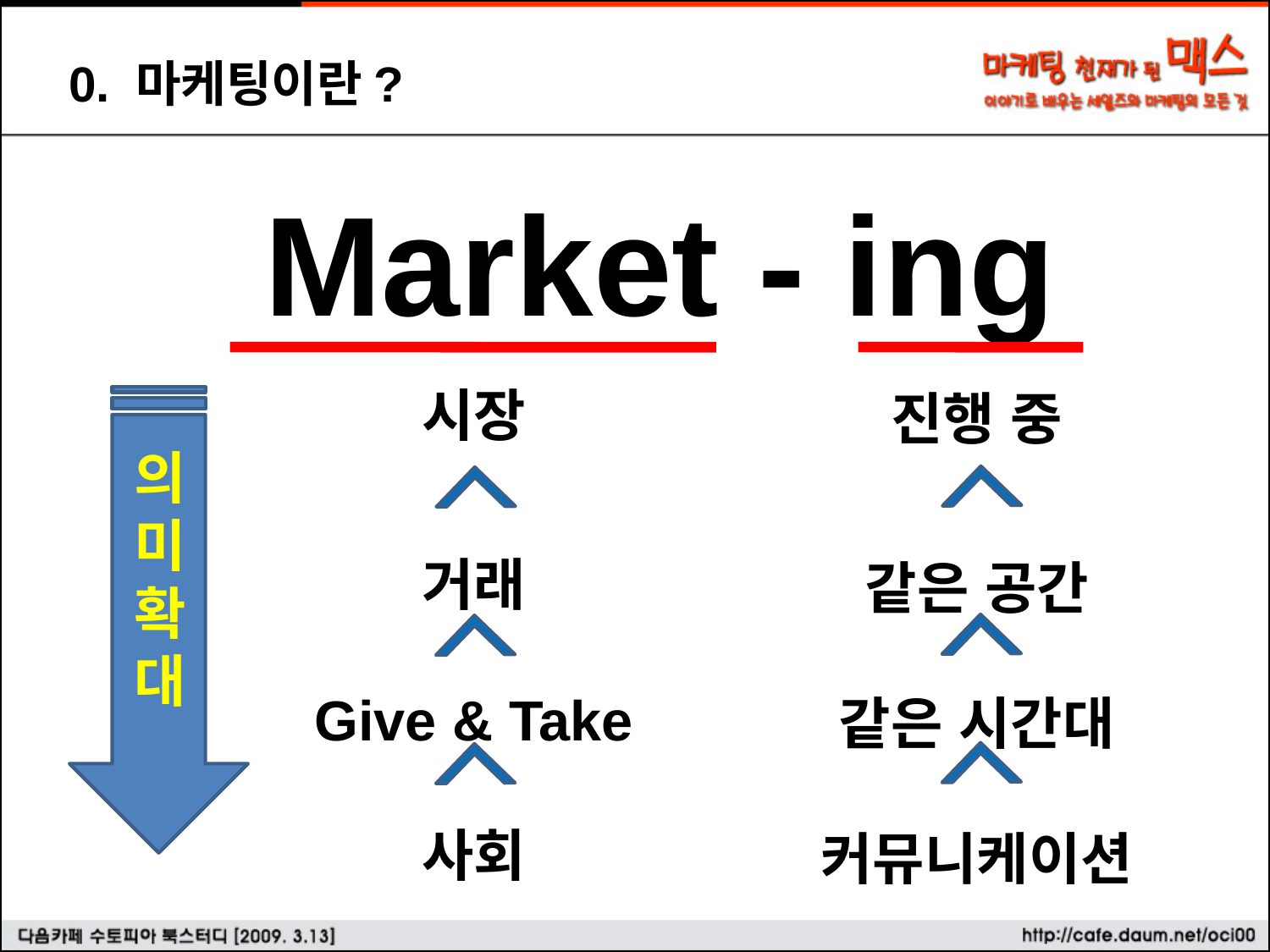

0. 마케팅이란?
Market - ing
시장
거래
Give & Take
사회
진행 중
같은 공간
같은 시간대
커뮤니케이션
의
미
확
대